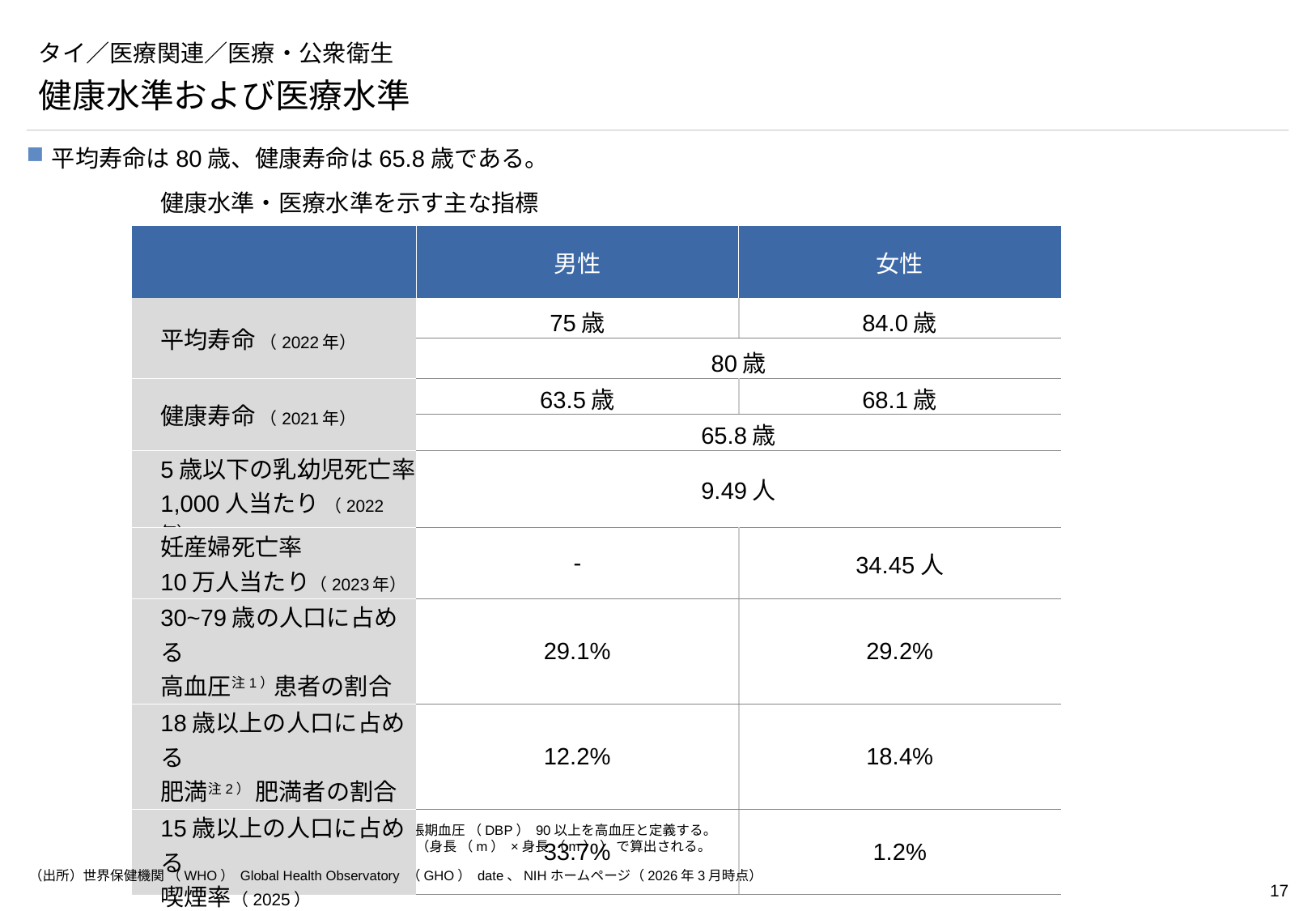

# タイ／医療関連／医療・公衆衛生
健康水準および医療水準
平均寿命は80歳、健康寿命は65.8歳である。
健康水準・医療水準を示す主な指標
|  | 男性 | 女性 |
| --- | --- | --- |
| 平均寿命 （2022年） | 75歳 | 84.0歳 |
|  | 80歳 |  |
| 健康寿命 （2021年） | 63.5歳 | 68.1歳 |
|  | 65.8歳 |  |
| 5歳以下の乳幼児死亡率 1,000人当たり （2022年） | 9.49人 |  |
| 妊産婦死亡率 10万人当たり（2023年） | - | 34.45人 |
| 30~79歳の人口に占める 高血圧注1）患者の割合 （2019年） | 29.1% | 29.2% |
| 18歳以上の人口に占める 肥満注2） 肥満者の割合 （2022年） | 12.2% | 18.4% |
| 15歳以上の人口に占める 喫煙率（2025） | 33.7% | 1.2% |
注1） 収縮期血圧 （SBP） 140以上又は拡張期血圧 （DBP） 90以上を高血圧と定義する。
注2） BMI 30以上。 BMIは体重 （kg） ÷ （身長 （m） ×身長 （m） ） で算出される。
（出所）世界保健機関 （WHO） Global Health Observatory （GHO） date、NIHホームページ（2026年3月時点）